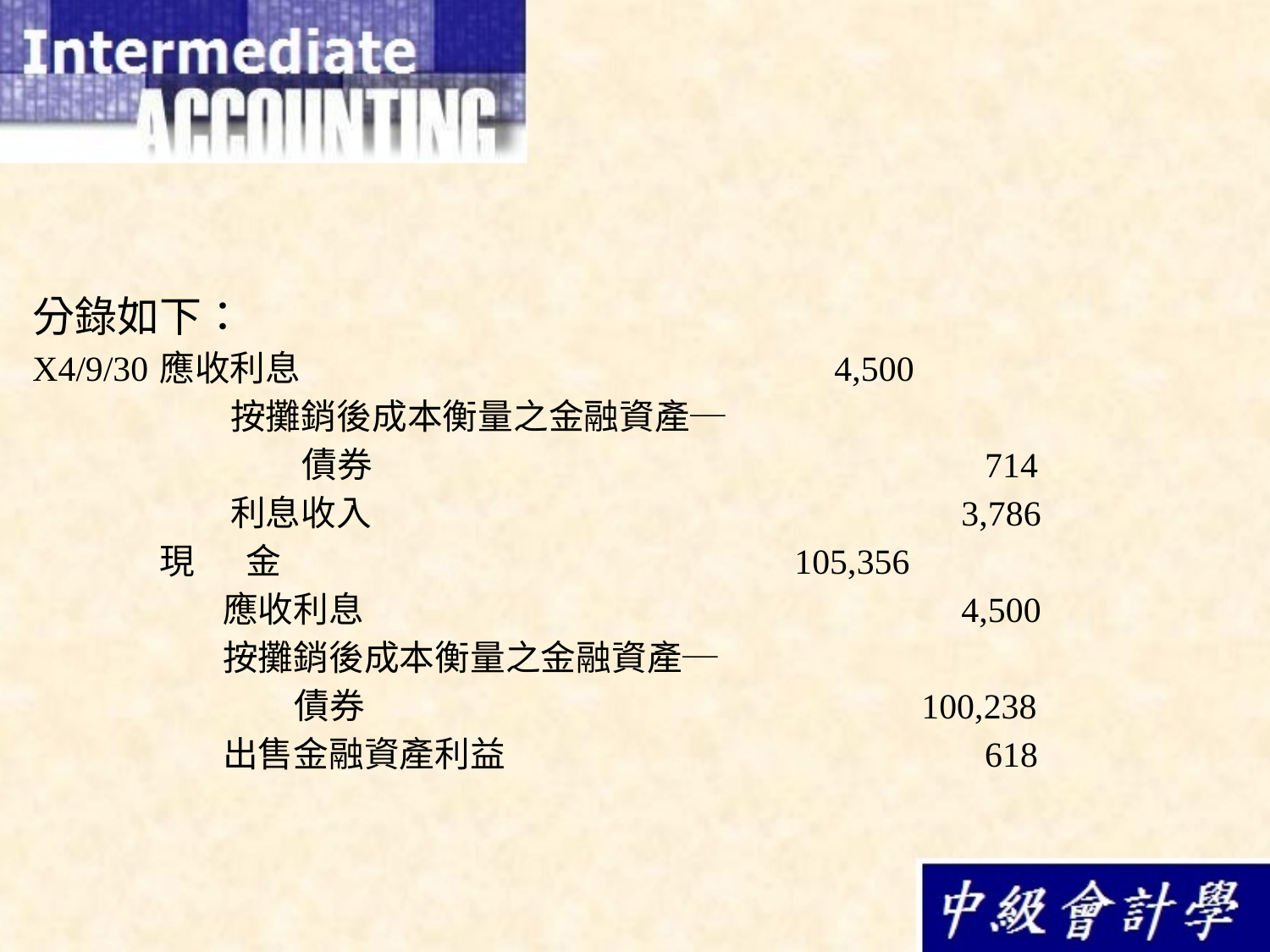

分錄如下：
X4/9/30	應收利息				    4,500
	        按攤銷後成本衡量之金融資產─
		  債券		       			       714
	        利息收入					    3,786
	現　  金					105,356
	       應收利息					    4,500
	       按攤銷後成本衡量之金融資產─
		 債券					100,238
	       出售金融資產利益				       618